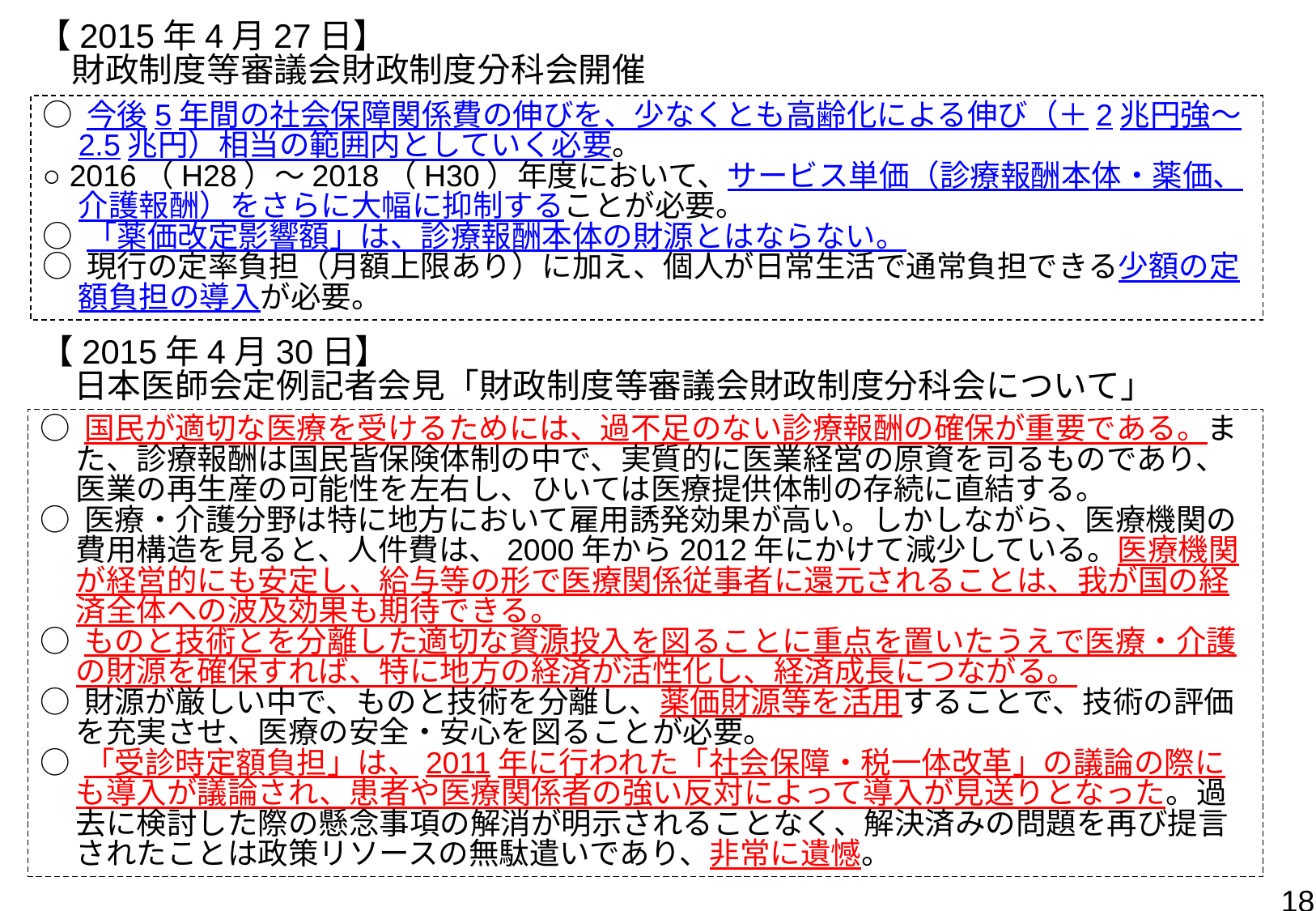

【2015年4月27日】
　財政制度等審議会財政制度分科会開催
○ 今後5年間の社会保障関係費の伸びを、少なくとも高齢化による伸び（＋2兆円強～2.5兆円）相当の範囲内としていく必要。
○ 2016（H28）～2018（H30）年度において、サービス単価（診療報酬本体・薬価、介護報酬）をさらに大幅に抑制することが必要。
○ 「薬価改定影響額」は、診療報酬本体の財源とはならない。
○ 現行の定率負担（月額上限あり）に加え、個人が日常生活で通常負担できる少額の定額負担の導入が必要。
【2015年4月30日】
　日本医師会定例記者会見「財政制度等審議会財政制度分科会について」
○ 国民が適切な医療を受けるためには、過不足のない診療報酬の確保が重要である。また、診療報酬は国民皆保険体制の中で、実質的に医業経営の原資を司るものであり、医業の再生産の可能性を左右し、ひいては医療提供体制の存続に直結する。
○ 医療・介護分野は特に地方において雇用誘発効果が高い。しかしながら、医療機関の費用構造を見ると、人件費は、2000年から2012年にかけて減少している。医療機関が経営的にも安定し、給与等の形で医療関係従事者に還元されることは、我が国の経済全体への波及効果も期待できる。
○ ものと技術とを分離した適切な資源投入を図ることに重点を置いたうえで医療・介護の財源を確保すれば、特に地方の経済が活性化し、経済成長につながる。
○ 財源が厳しい中で、ものと技術を分離し、薬価財源等を活用することで、技術の評価を充実させ、医療の安全・安心を図ることが必要。
○ 「受診時定額負担」は、2011年に行われた「社会保障・税一体改革」の議論の際にも導入が議論され、患者や医療関係者の強い反対によって導入が見送りとなった。過去に検討した際の懸念事項の解消が明示されることなく、解決済みの問題を再び提言されたことは政策リソースの無駄遣いであり、非常に遺憾。
18